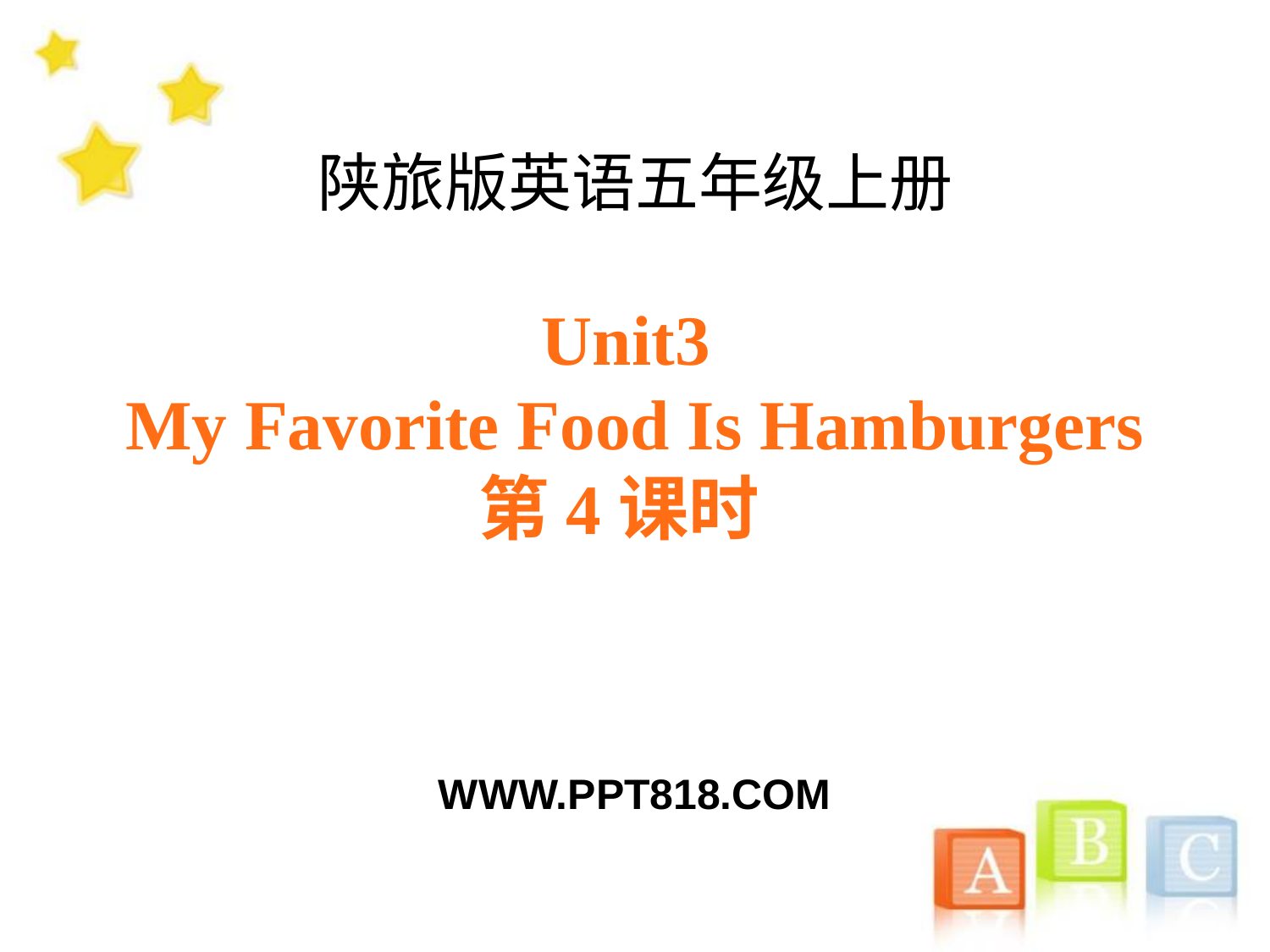

陕旅版英语五年级上册

Unit3
My Favorite Food Is Hamburgers
第4课时
WWW.PPT818.COM